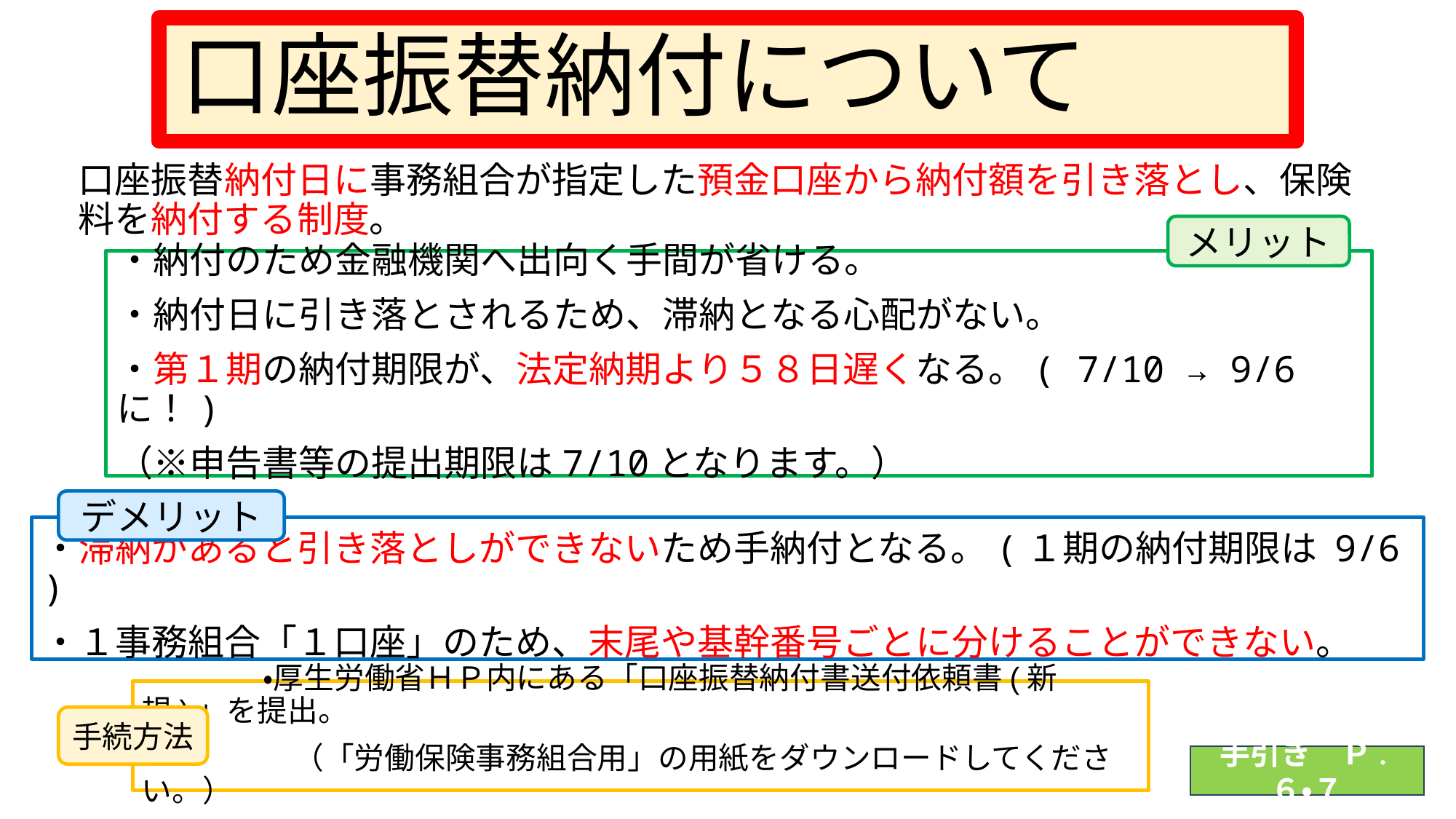

# 口座振替納付について
口座振替納付日に事務組合が指定した預金口座から納付額を引き落とし、保険料を納付する制度。

メリット
・納付のため金融機関へ出向く手間が省ける。
・納付日に引き落とされるため、滞納となる心配がない。
・第１期の納付期限が、法定納期より５８日遅くなる。( 7/10 → 9/6に！)
（※申告書等の提出期限は7/10となります。）
デメリット
・滞納があると引き落としができないため手納付となる。(１期の納付期限は 9/6 )
・１事務組合「１口座」のため、末尾や基幹番号ごとに分けることができない。
　　　　・厚生労働省ＨＰ内にある「口座振替納付書送付依頼書(新規)」を提出。
　　　　　（「労働保険事務組合用」の用紙をダウンロードしてください。）
手続方法
手引き　Ｐ.６・７